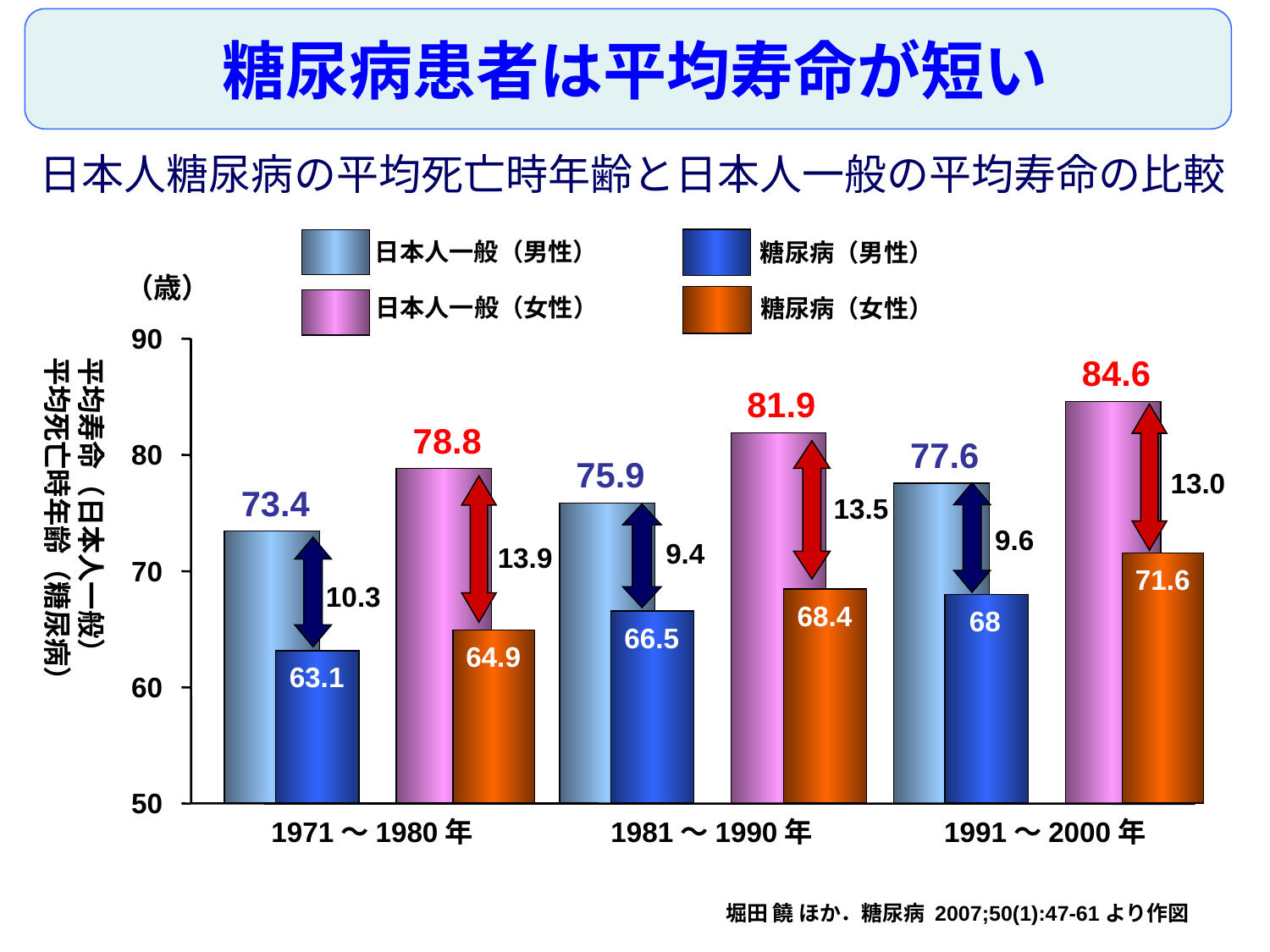

糖尿病患者は平均寿命が短い
# 日本人糖尿病の平均死亡時年齢と日本人一般の平均寿命の比較

日本人一般（男性）
糖尿病（男性）
（歳）
日本人一般（女性）

糖尿病（女性）

90

平均寿命（日本人一般）
平均死亡時年齢（糖尿病）
84.6
81.9

78.8

77.6
80

75.9

13.0

73.4

13.5

9.6
9.4

13.9

70
71.6

10.3

68.4
68

66.5

64.9

63.1
60

50

1971～1980年
1981～1990年
1991～2000年
堀田 饒 ほか．糖尿病 2007;50(1):47-61より作図